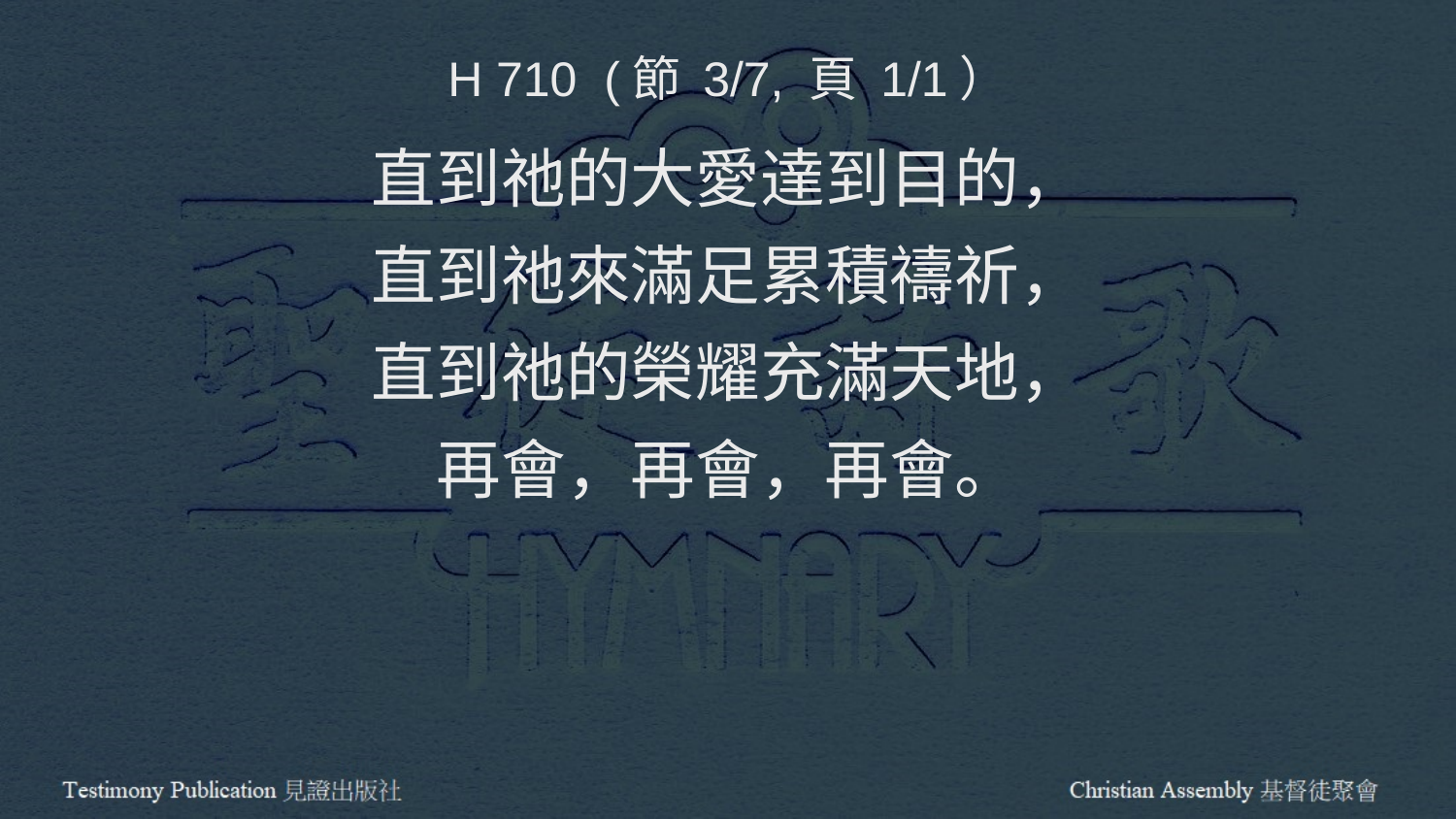

H 710  (節 3/7, 頁 1/1）
直到祂的大愛達到目的，
直到祂來滿足累積禱祈，
直到祂的榮耀充滿天地，
再會，再會，再會。